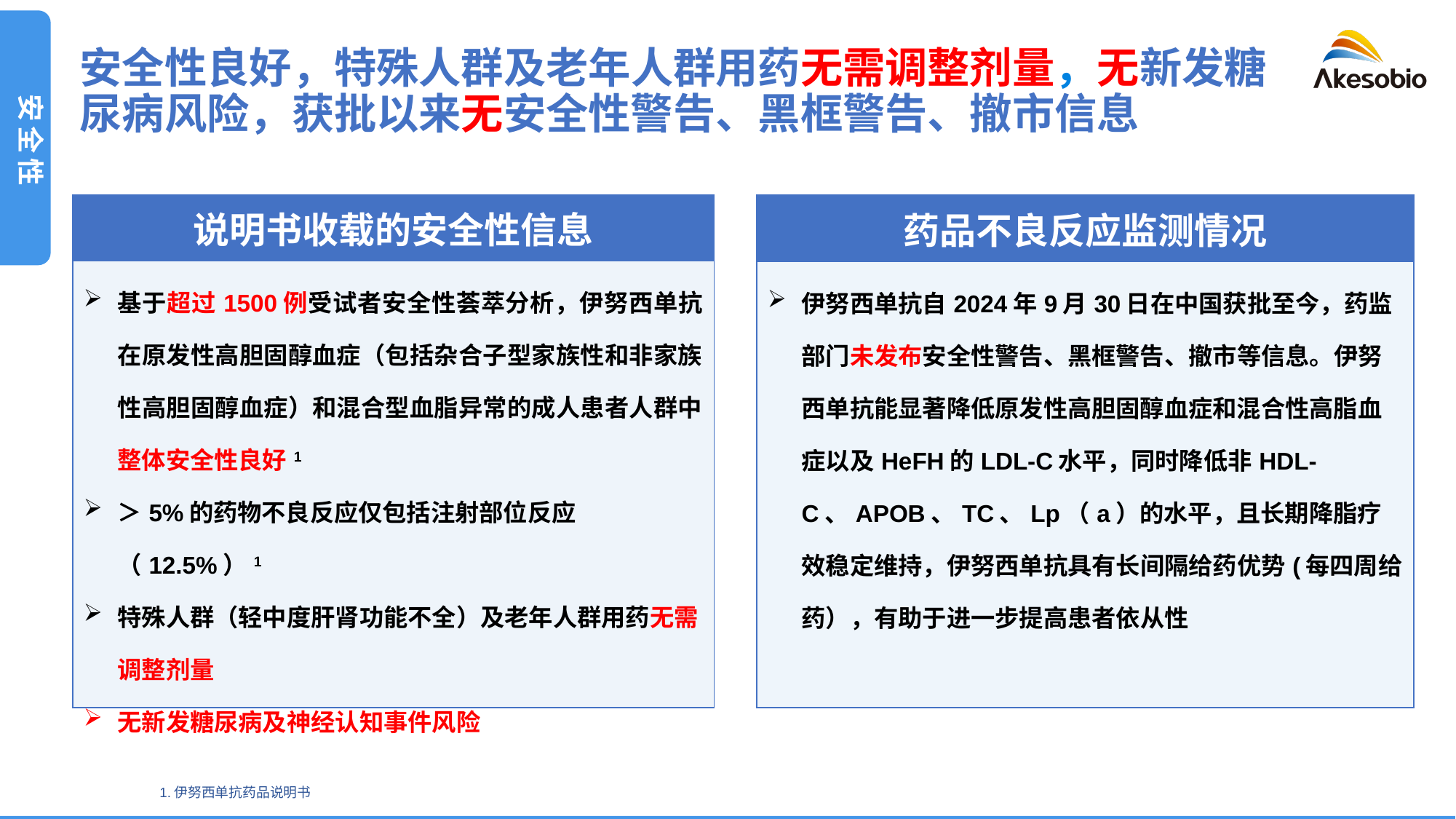

安全性
安全性良好，特殊人群及老年人群用药无需调整剂量，无新发糖尿病风险，获批以来无安全性警告、黑框警告、撤市信息
| 说明书收载的安全性信息 |
| --- |
| 基于超过1500例受试者安全性荟萃分析，伊努西单抗在原发性高胆固醇血症（包括杂合子型家族性和非家族性高胆固醇血症）和混合型血脂异常的成人患者人群中整体安全性良好1 ＞5%的药物不良反应仅包括注射部位反应（12.5%）1 特殊人群（轻中度肝肾功能不全）及老年人群用药无需调整剂量 无新发糖尿病及神经认知事件风险 |
| 药品不良反应监测情况 |
| --- |
| 伊努西单抗自2024年9月30日在中国获批至今，药监部门未发布安全性警告、黑框警告、撤市等信息。伊努西单抗能显著降低原发性高胆固醇血症和混合性高脂血症以及HeFH的LDL-C水平，同时降低非HDL-C、APOB、TC、Lp（a）的水平，且长期降脂疗效稳定维持，伊努西单抗具有长间隔给药优势(每四周给药），有助于进一步提高患者依从性 |
1.伊努西单抗药品说明书